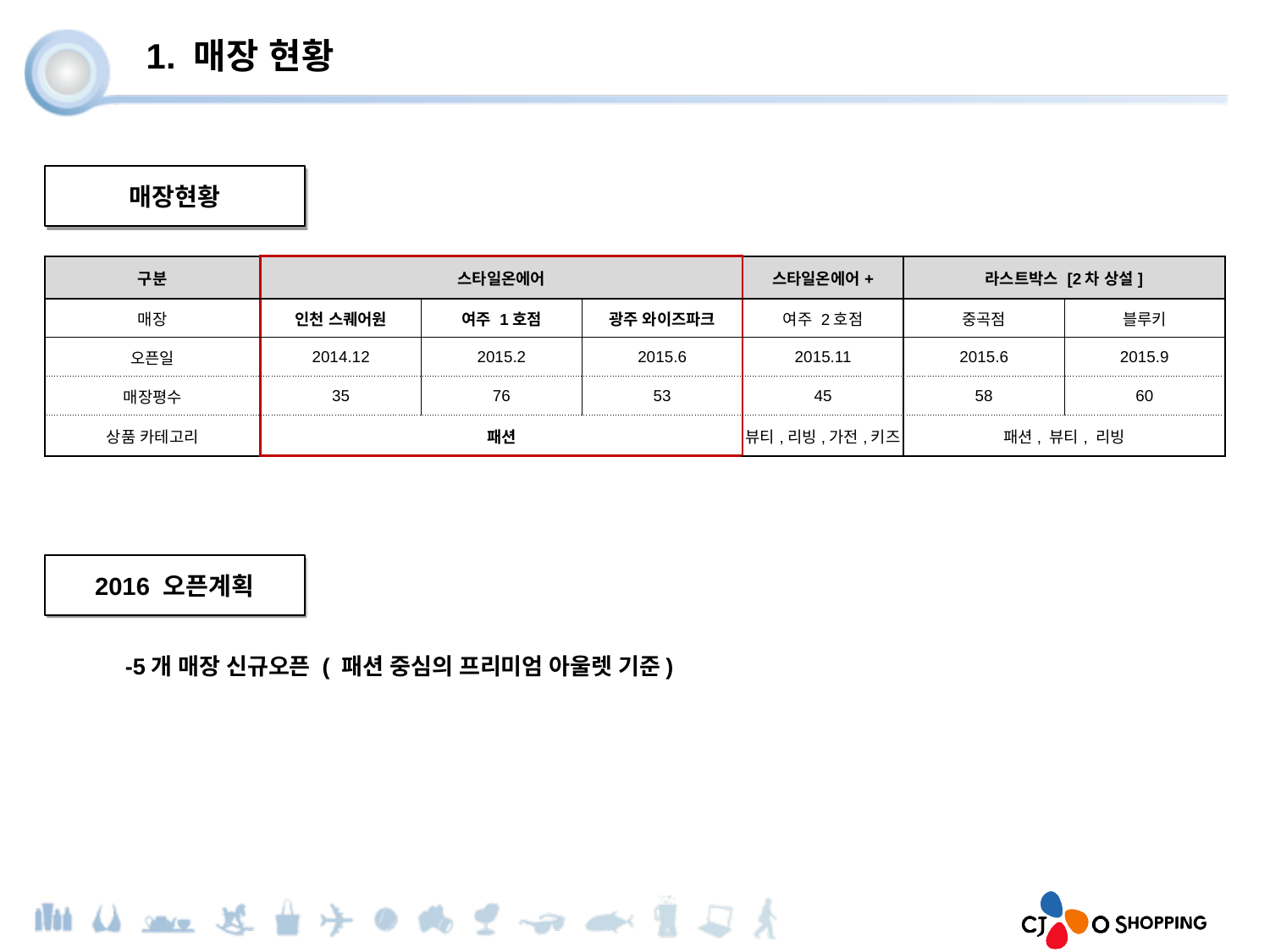

1. 매장 현황
매장현황
| 구분 | 스타일온에어 |  |  | 스타일온에어+ | 라스트박스 [2차 상설] |  |
| --- | --- | --- | --- | --- | --- | --- |
| 매장 | 인천 스퀘어원 | 여주 1호점 | 광주 와이즈파크 | 여주 2호점 | 중곡점 | 블루키 |
| 오픈일 | 2014.12 | 2015.2 | 2015.6 | 2015.11 | 2015.6 | 2015.9 |
| 매장평수 | 35 | 76 | 53 | 45 | 58 | 60 |
| 상품 카테고리 | 패션 |  |  | 뷰티,리빙,가전,키즈 | 패션, 뷰티, 리빙 |  |
2016 오픈계획
-5개 매장 신규오픈 ( 패션 중심의 프리미엄 아울렛 기준)